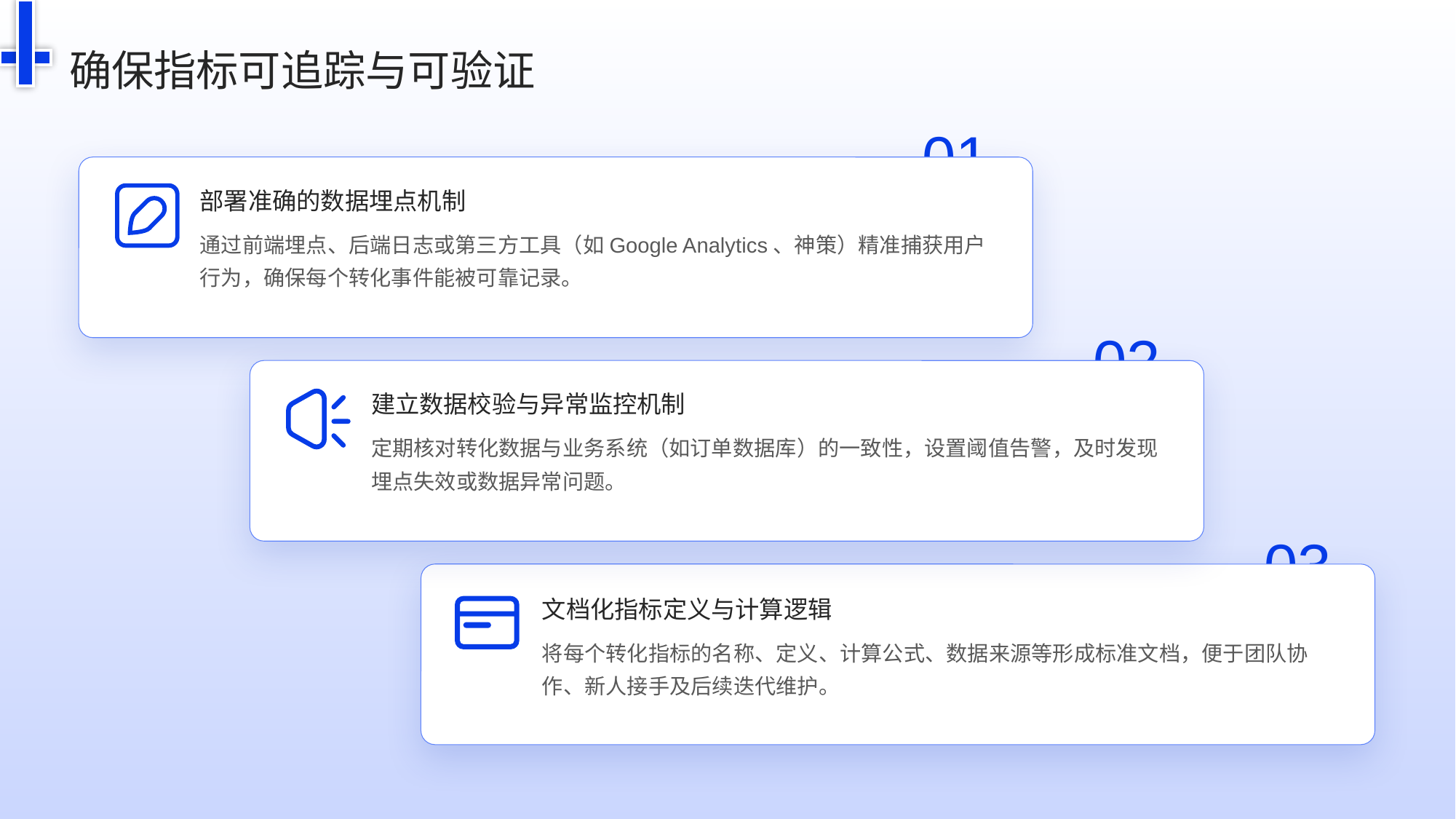

确保指标可追踪与可验证

01

部署准确的数据埋点机制

通过前端埋点、后端日志或第三方工具（如Google Analytics、神策）精准捕获用户行为，确保每个转化事件能被可靠记录。
02

建立数据校验与异常监控机制

定期核对转化数据与业务系统（如订单数据库）的一致性，设置阈值告警，及时发现埋点失效或数据异常问题。
03

文档化指标定义与计算逻辑

将每个转化指标的名称、定义、计算公式、数据来源等形成标准文档，便于团队协作、新人接手及后续迭代维护。